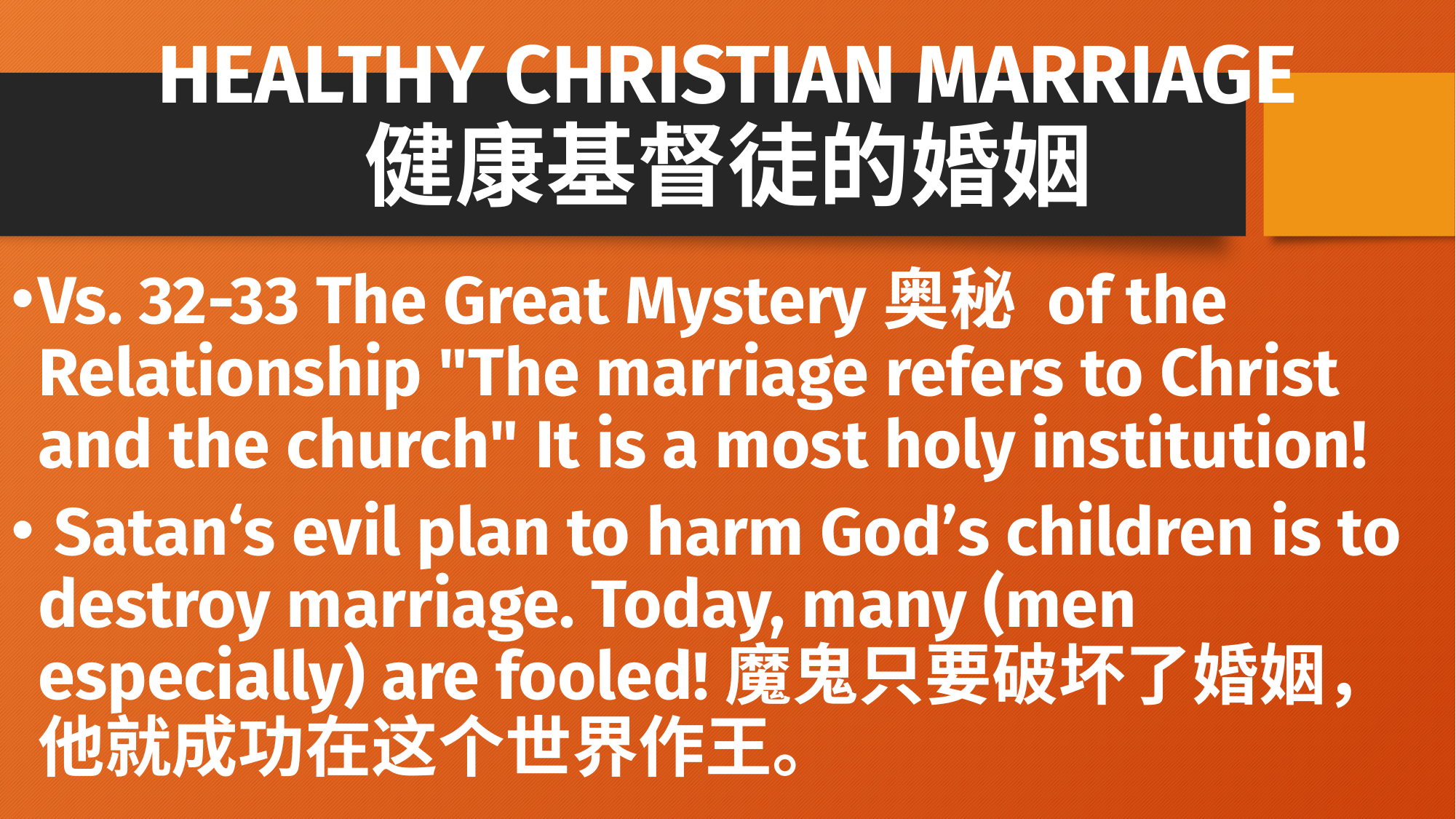

# HEALTHY CHRISTIAN MARRIAGE 健康基督徒的婚姻
Vs. 32-33 The Great Mystery奥秘 of the Relationship "The marriage refers to Christ and the church" It is a most holy institution!
 Satan‘s evil plan to harm God’s children is to destroy marriage. Today, many (men especially) are fooled!魔鬼只要破坏了婚姻，他就成功在这个世界作王。